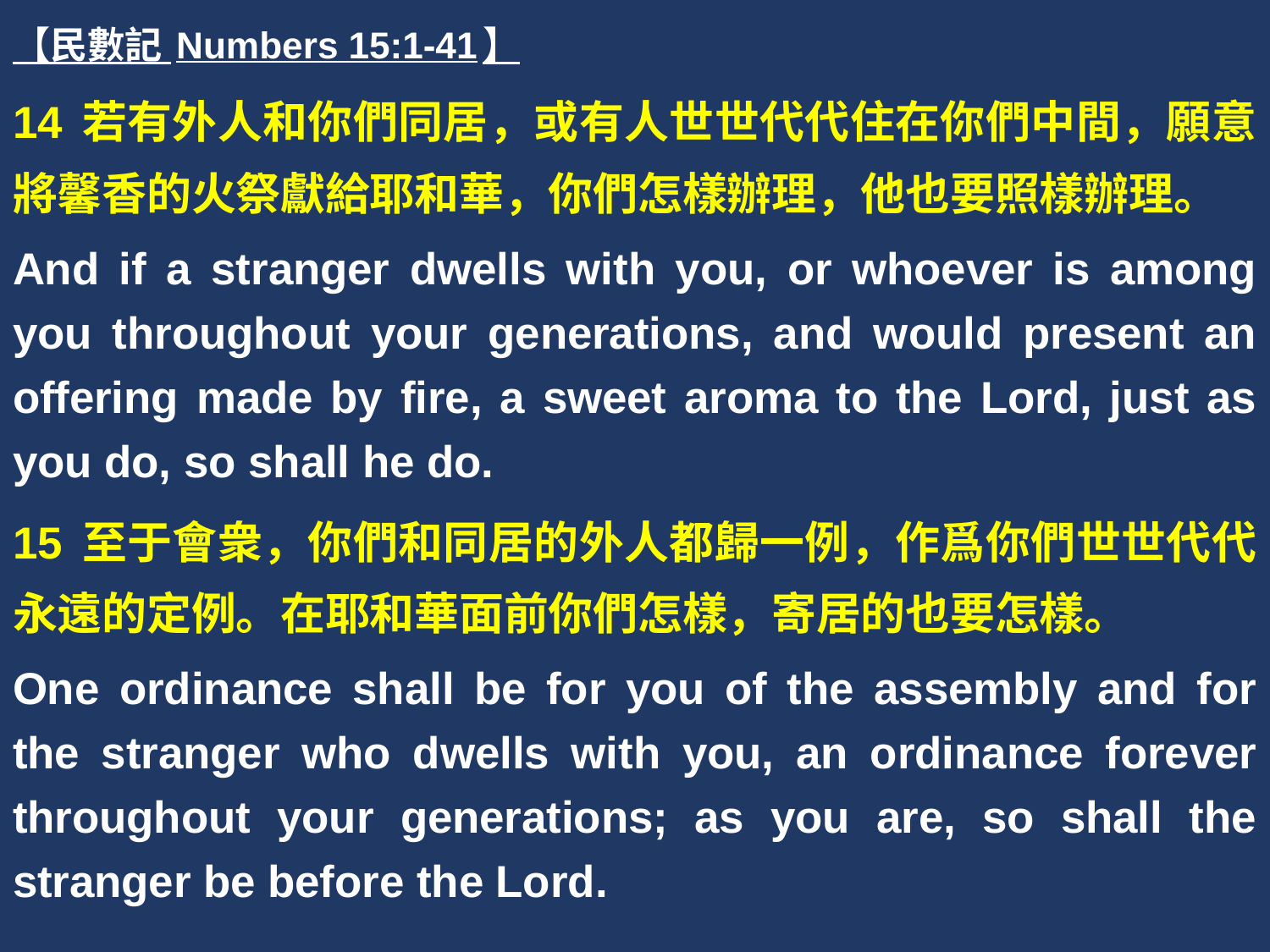

【民數記 Numbers 15:1-41】
14 若有外人和你們同居，或有人世世代代住在你們中間，願意將馨香的火祭獻給耶和華，你們怎樣辦理，他也要照樣辦理。
And if a stranger dwells with you, or whoever is among you throughout your generations, and would present an offering made by fire, a sweet aroma to the Lord, just as you do, so shall he do.
15 至于會衆，你們和同居的外人都歸一例，作爲你們世世代代永遠的定例。在耶和華面前你們怎樣，寄居的也要怎樣。
One ordinance shall be for you of the assembly and for the stranger who dwells with you, an ordinance forever throughout your generations; as you are, so shall the stranger be before the Lord.